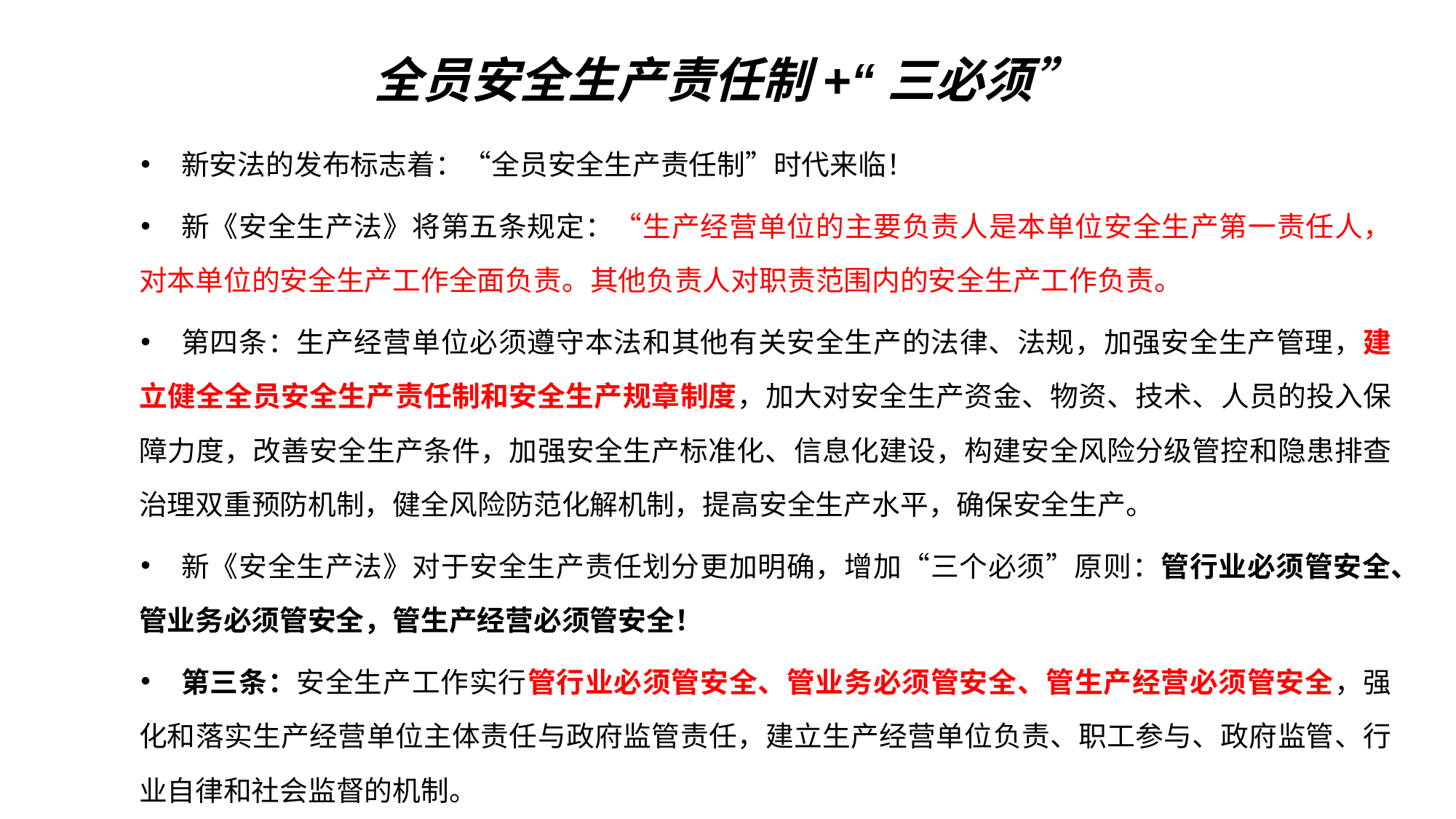

# 全员安全生产责任制+“三必须”
新安法的发布标志着：“全员安全生产责任制”时代来临！
新《安全生产法》将第五条规定：“生产经营单位的主要负责人是本单位安全生产第一责任人，对本单位的安全生产工作全面负责。其他负责人对职责范围内的安全生产工作负责。
第四条：生产经营单位必须遵守本法和其他有关安全生产的法律、法规，加强安全生产管理，建立健全全员安全生产责任制和安全生产规章制度，加大对安全生产资金、物资、技术、人员的投入保障力度，改善安全生产条件，加强安全生产标准化、信息化建设，构建安全风险分级管控和隐患排查治理双重预防机制，健全风险防范化解机制，提高安全生产水平，确保安全生产。
新《安全生产法》对于安全生产责任划分更加明确，增加“三个必须”原则：管行业必须管安全、管业务必须管安全，管生产经营必须管安全！
第三条：安全生产工作实行管行业必须管安全、管业务必须管安全、管生产经营必须管安全，强化和落实生产经营单位主体责任与政府监管责任，建立生产经营单位负责、职工参与、政府监管、行业自律和社会监督的机制。